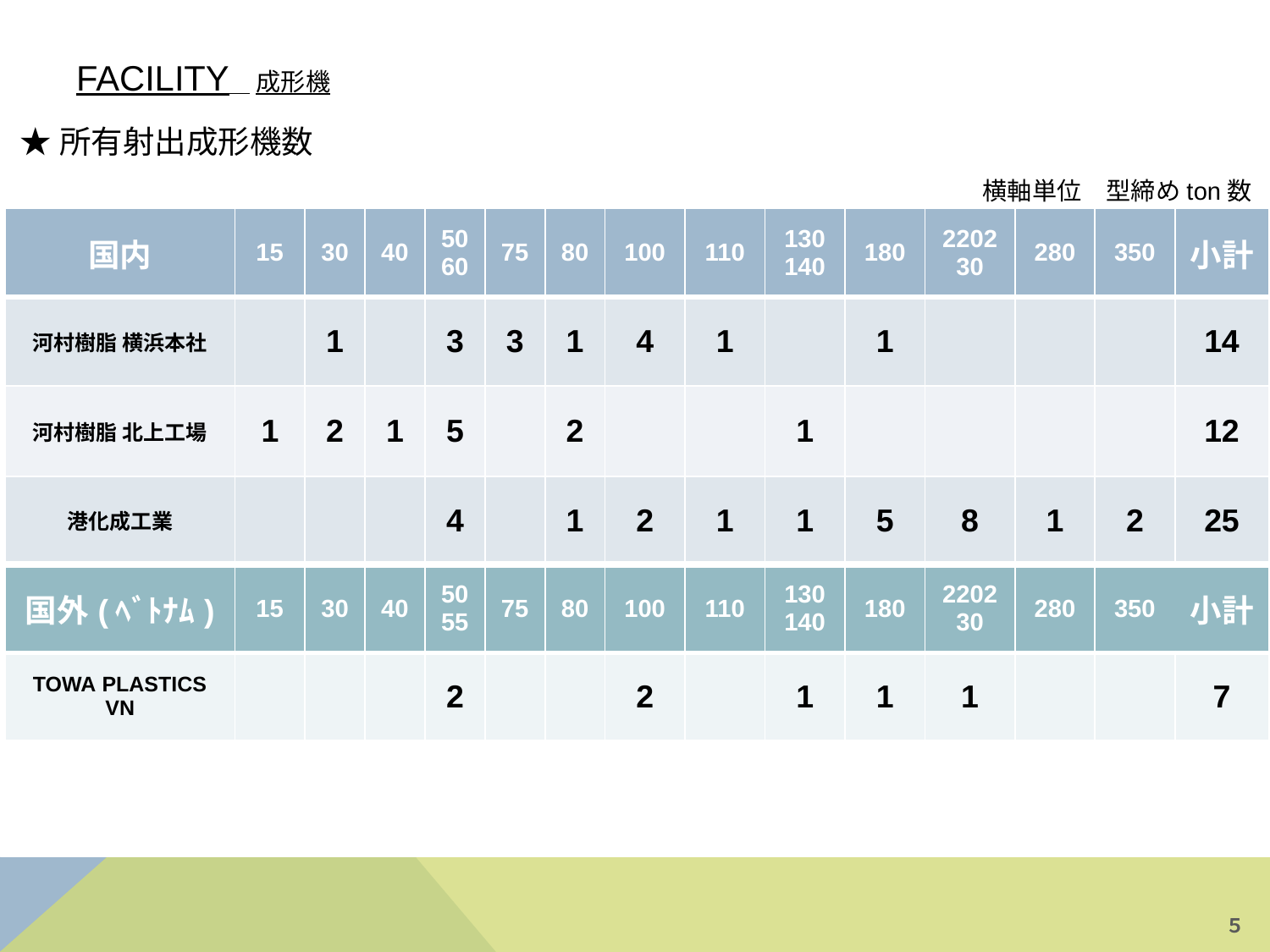

Facility   成形機
★所有射出成形機数

横軸単位　型締めton数
| 国内 | 15 | 30 | 40 | 5060 | 75 | 80 | 100 | 110 | 130140 | 180 | 220230 | 280 | 350 | 小計 |
| --- | --- | --- | --- | --- | --- | --- | --- | --- | --- | --- | --- | --- | --- | --- |
| 河村樹脂 横浜本社 |  | 1 |  | 3 | 3 | 1 | 4 | 1 |  | 1 |  |  |  | 14 |
| 河村樹脂 北上工場 | 1 | 2 | 1 | 5 |  | 2 |  |  | 1 |  |  |  |  | 12 |
| 港化成工業 |  |  |  | 4 |  | 1 | 2 | 1 | 1 | 5 | 8 | 1 | 2 | 25 |
| 国外(ﾍﾞﾄﾅﾑ) | 15 | 30 | 40 | 5055 | 75 | 80 | 100 | 110 | 130140 | 180 | 220230 | 280 | 350 | 小計 |
| TOWA PLASTICS VN |  |  |  | 2 |  |  | 2 |  | 1 | 1 | 1 |  |  | 7 |

５